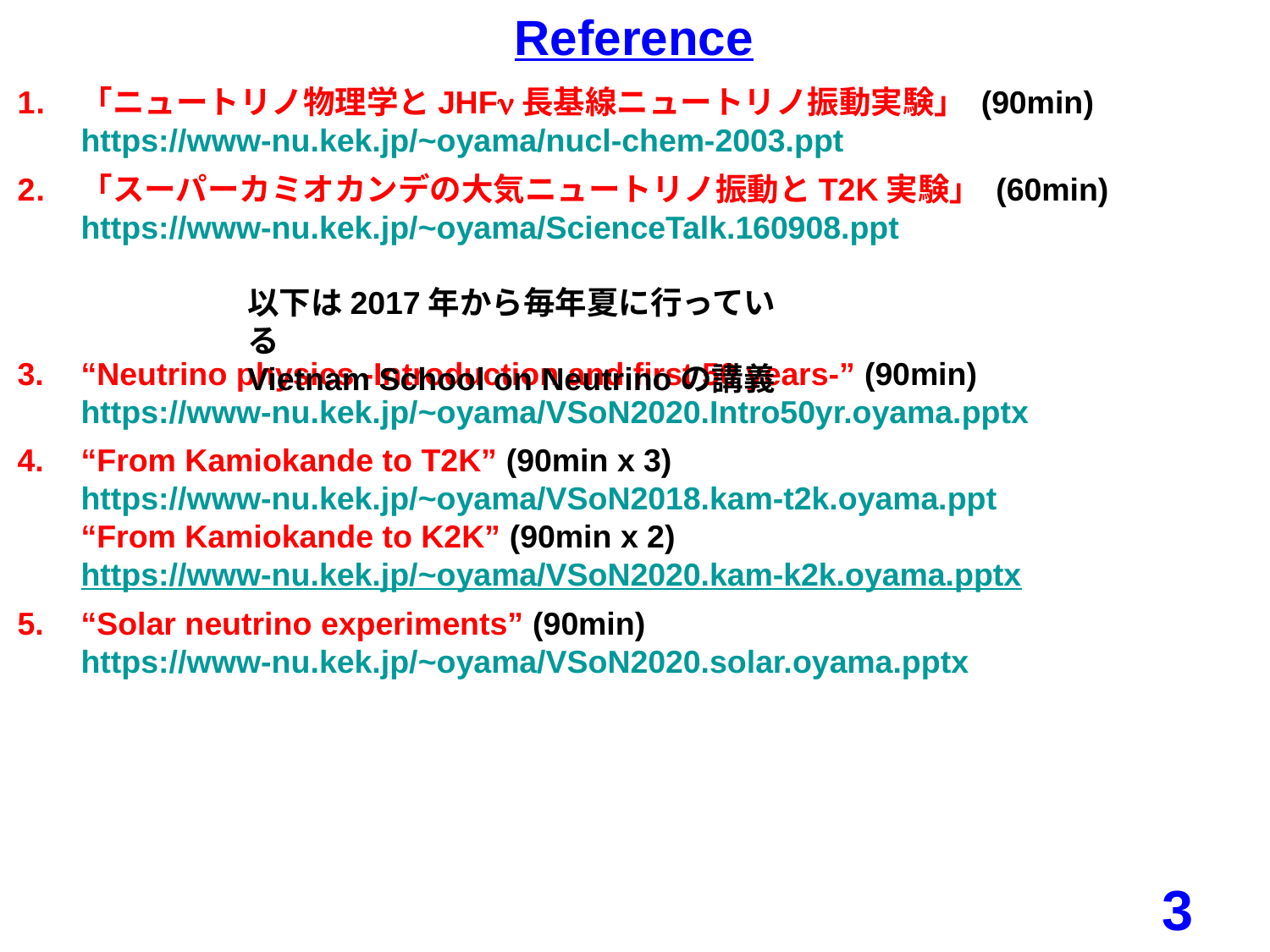

Reference
「ニュートリノ物理学とJHFν長基線ニュートリノ振動実験」 (90min)
https://www-nu.kek.jp/~oyama/nucl-chem-2003.ppt
「スーパーカミオカンデの大気ニュートリノ振動とT2K実験」 (60min)
https://www-nu.kek.jp/~oyama/ScienceTalk.160908.ppt

“Neutrino physics -Introduction and first 50 years-” (90min)
https://www-nu.kek.jp/~oyama/VSoN2020.Intro50yr.oyama.pptx
“From Kamiokande to T2K” (90min x 3)
https://www-nu.kek.jp/~oyama/VSoN2018.kam-t2k.oyama.ppt
“From Kamiokande to K2K” (90min x 2)
https://www-nu.kek.jp/~oyama/VSoN2020.kam-k2k.oyama.pptx
“Solar neutrino experiments” (90min)
https://www-nu.kek.jp/~oyama/VSoN2020.solar.oyama.pptx
以下は2017年から毎年夏に行っている
Vietnam School on Neutrinoの講義
3